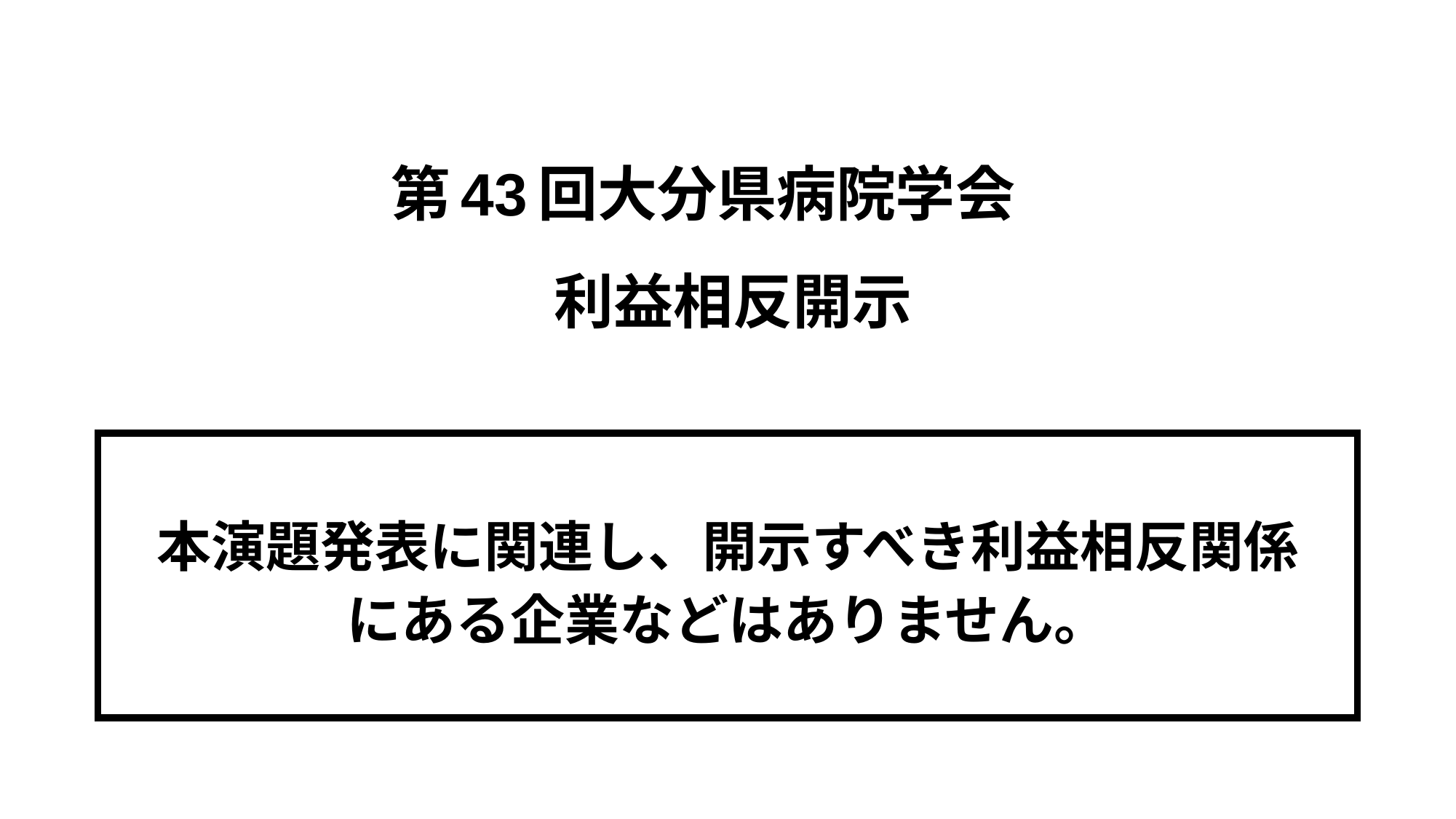

# 第43回大分県病院学会 　利益相反開示

本演題発表に関連し、開示すべき利益相反関係
にある企業などはありません。